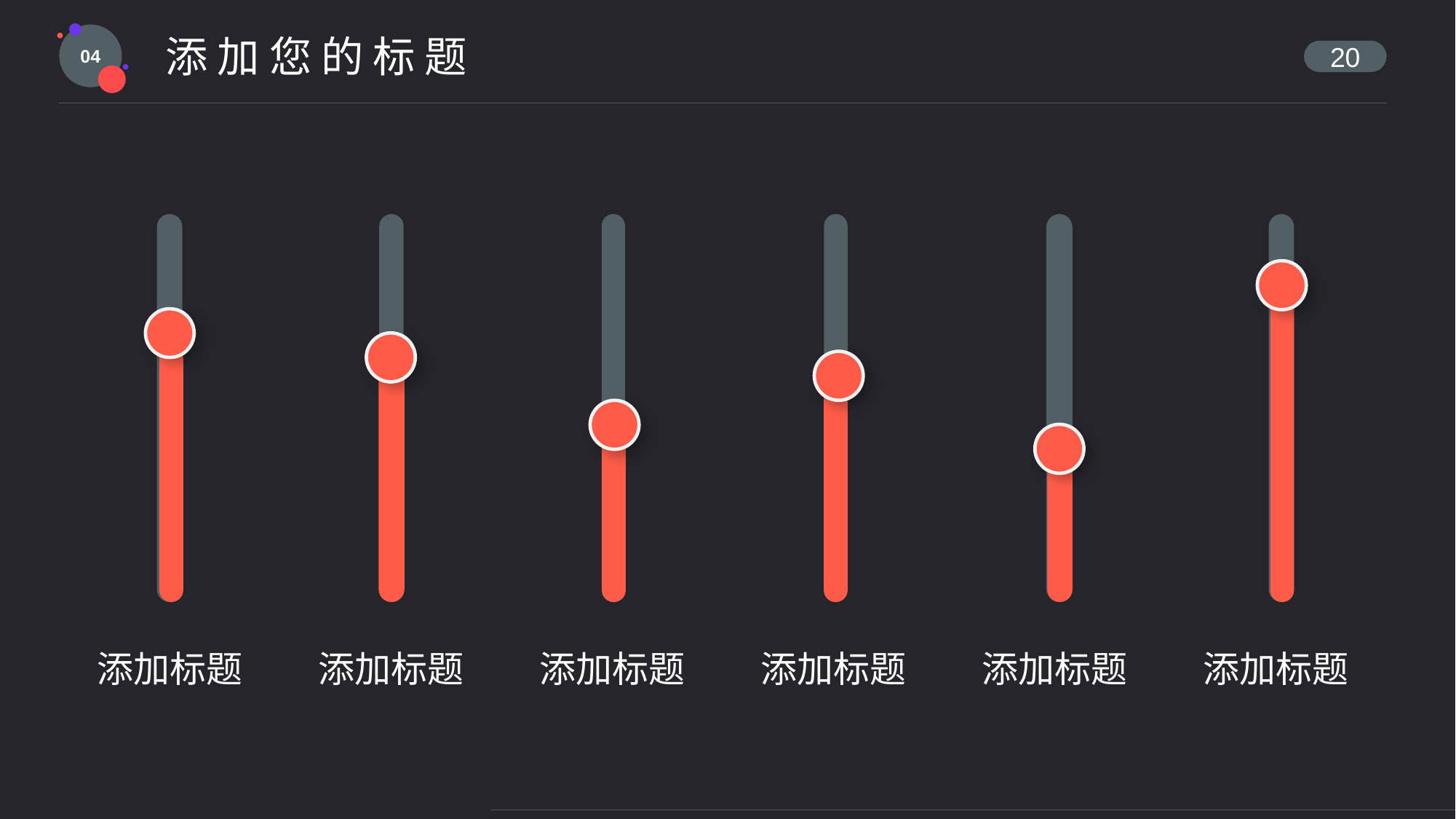

04

添 加 您 的 标 题

添加标题
添加标题
添加标题
添加标题
添加标题
添加标题